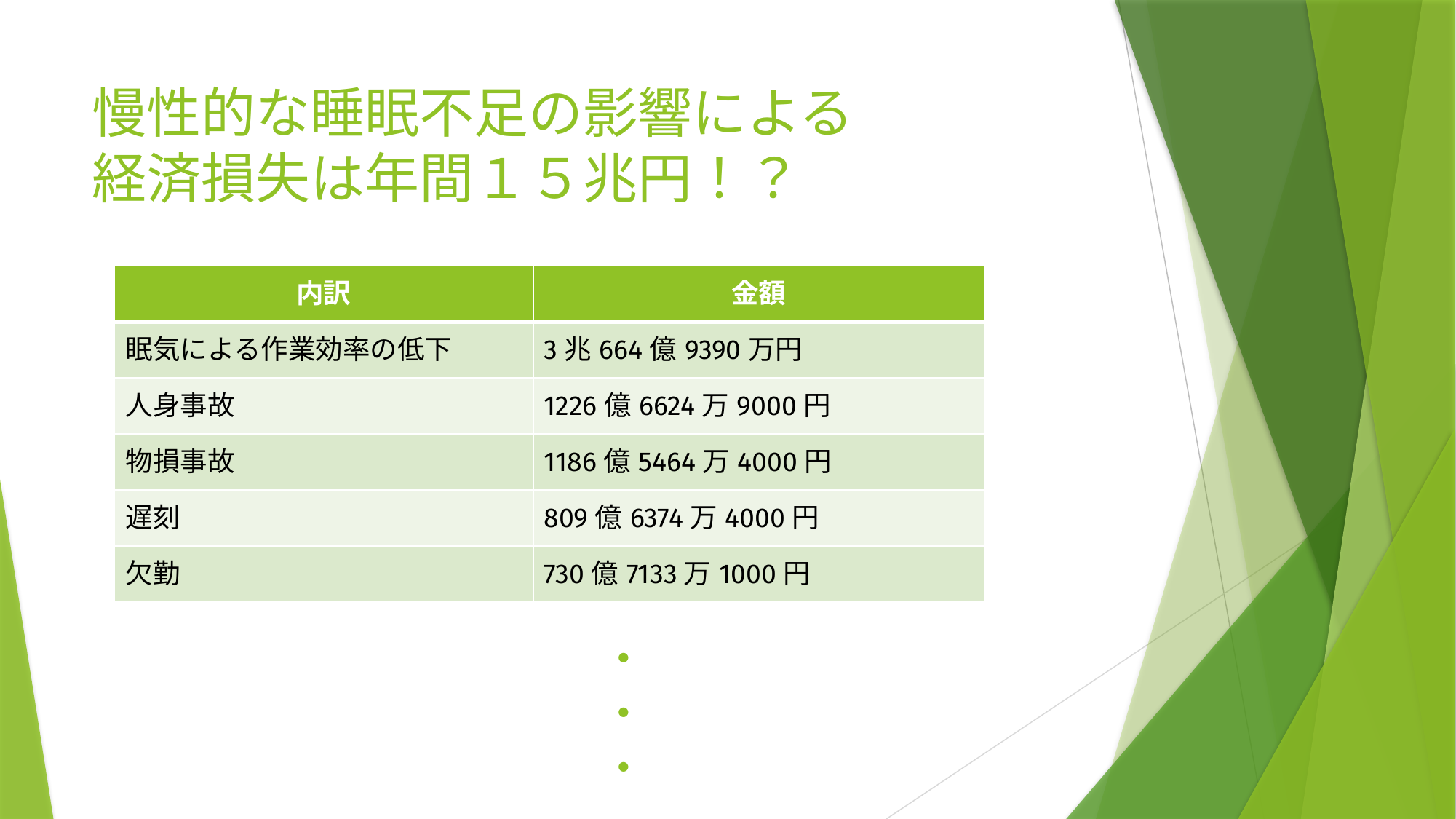

# 慢性的な睡眠不足の影響による 経済損失は年間１５兆円！？

| 内訳 | 金額 |
| --- | --- |
| 眠気による作業効率の低下 | 3兆664億9390万円 |
| 人身事故 | 1226億6624万9000円 |
| 物損事故 | 1186億5464万4000円 |
| 遅刻 | 809億6374万4000円 |
| 欠勤 | 730億7133万1000円 |
・
・
・